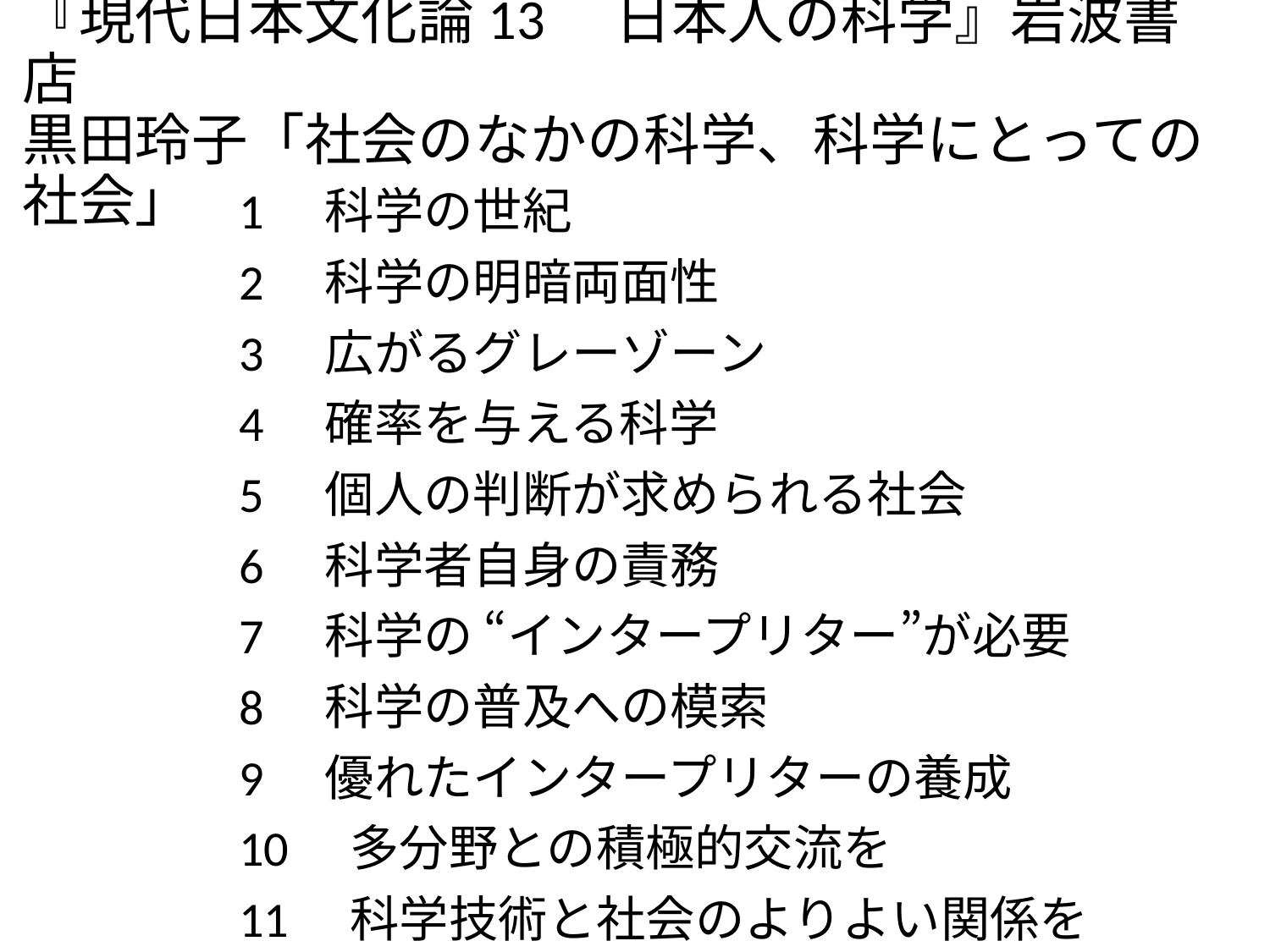

# 『現代日本文化論13　日本人の科学』岩波書店 黒田玲子「社会のなかの科学、科学にとっての社会」
1　科学の世紀
2　科学の明暗両面性
3　広がるグレーゾーン
4　確率を与える科学
5　個人の判断が求められる社会
6　科学者自身の責務
7　科学の “インタープリター”が必要
8　科学の普及への模索
9　優れたインタープリターの養成
10　多分野との積極的交流を
11　科学技術と社会のよりよい関係を